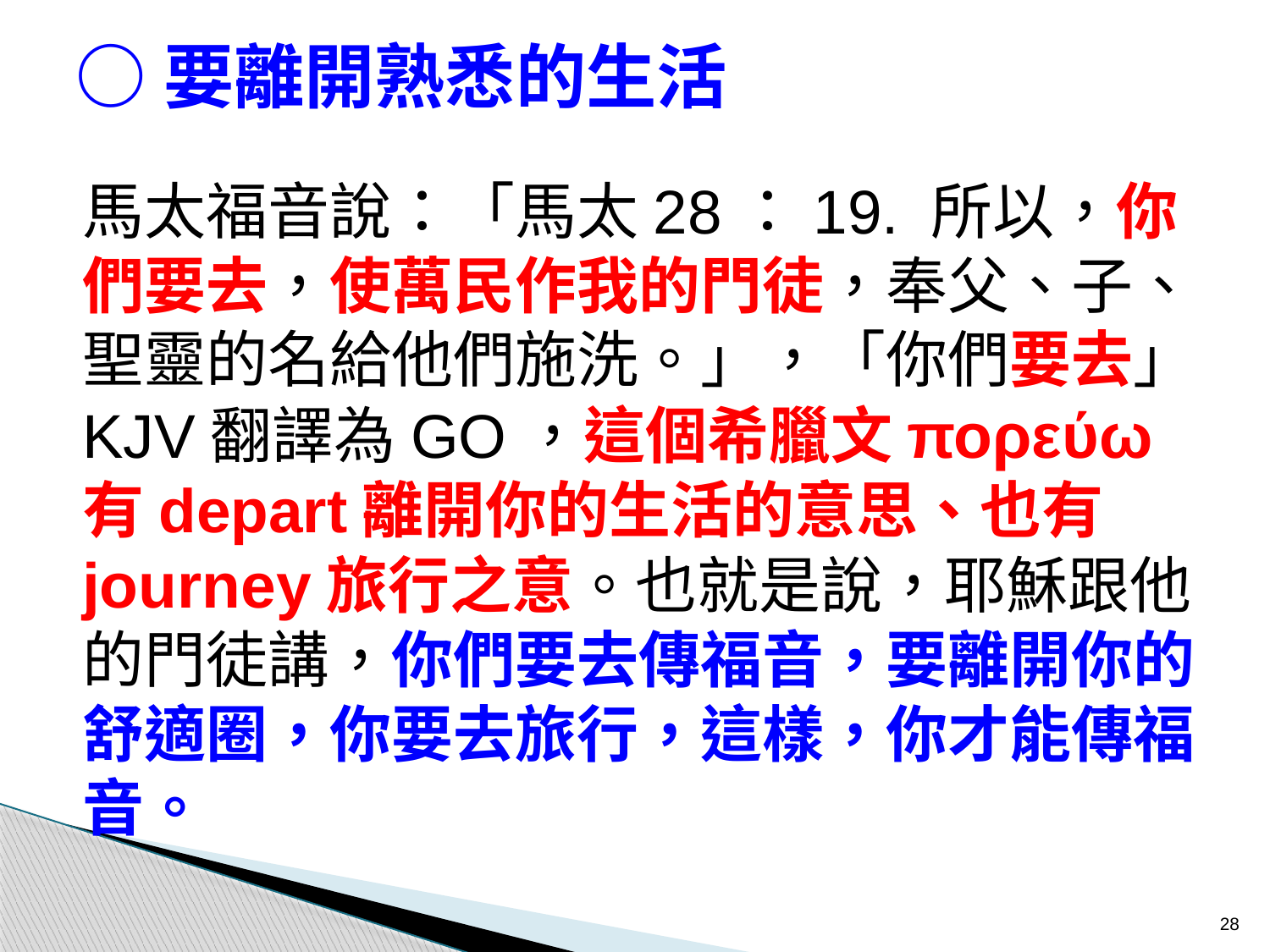

○要離開熟悉的生活
馬太福音說：「馬太28：19. 所以，你們要去，使萬民作我的門徒，奉父、子、聖靈的名給他們施洗。」，「你們要去」KJV翻譯為GO，這個希臘文πορεύω有depart離開你的生活的意思、也有journey旅行之意。也就是說，耶穌跟他的門徒講，你們要去傳福音，要離開你的舒適圈，你要去旅行，這樣，你才能傳福音。
28